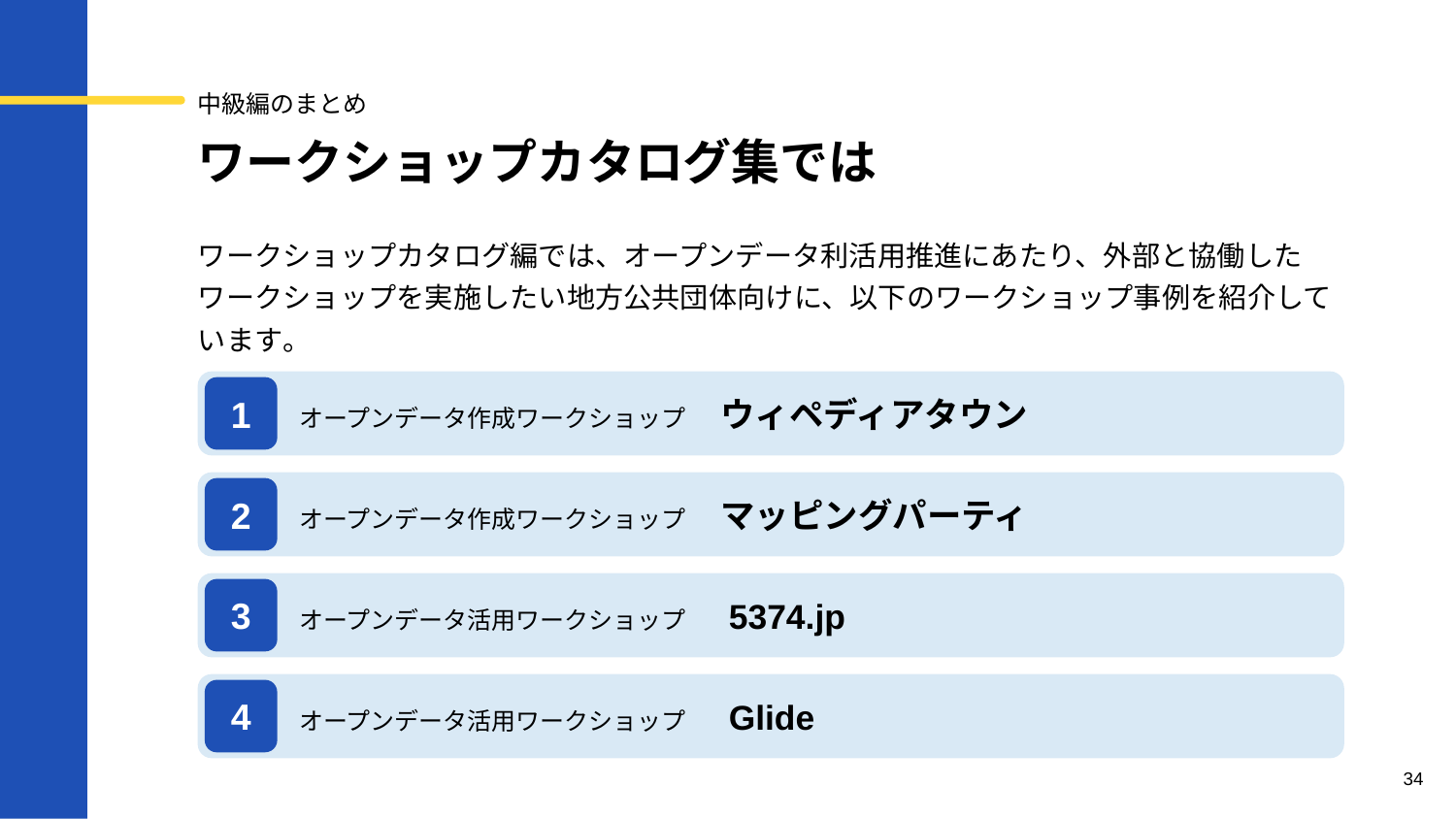

中級編のまとめ
# ワークショップカタログ集では
ワークショップカタログ編では、オープンデータ利活用推進にあたり、外部と協働したワークショップを実施したい地方公共団体向けに、以下のワークショップ事例を紹介しています。
オープンデータ作成ワークショップ　ウィペディアタウン
1
オープンデータ作成ワークショップ　マッピングパーティ
2
オープンデータ活用ワークショップ　5374.jp
3
オープンデータ活用ワークショップ　Glide
4
34